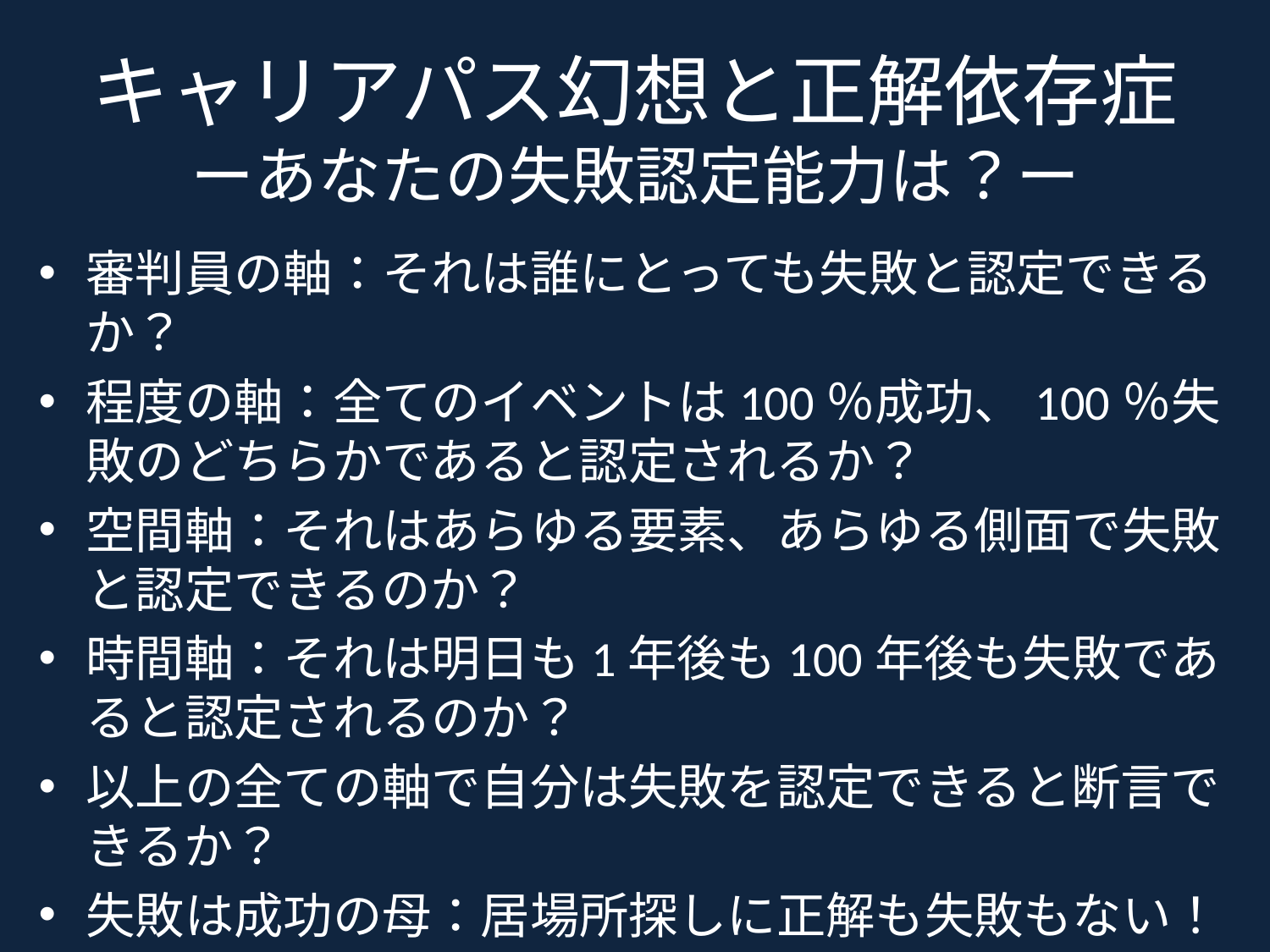

# キャリアパス幻想と正解依存症 ーあなたの失敗認定能力は？ー
審判員の軸：それは誰にとっても失敗と認定できるか？
程度の軸：全てのイベントは100％成功、100％失敗のどちらかであると認定されるか？
空間軸：それはあらゆる要素、あらゆる側面で失敗と認定できるのか？
時間軸：それは明日も1年後も100年後も失敗であると認定されるのか？
以上の全ての軸で自分は失敗を認定できると断言できるか？
失敗は成功の母：居場所探しに正解も失敗もない！